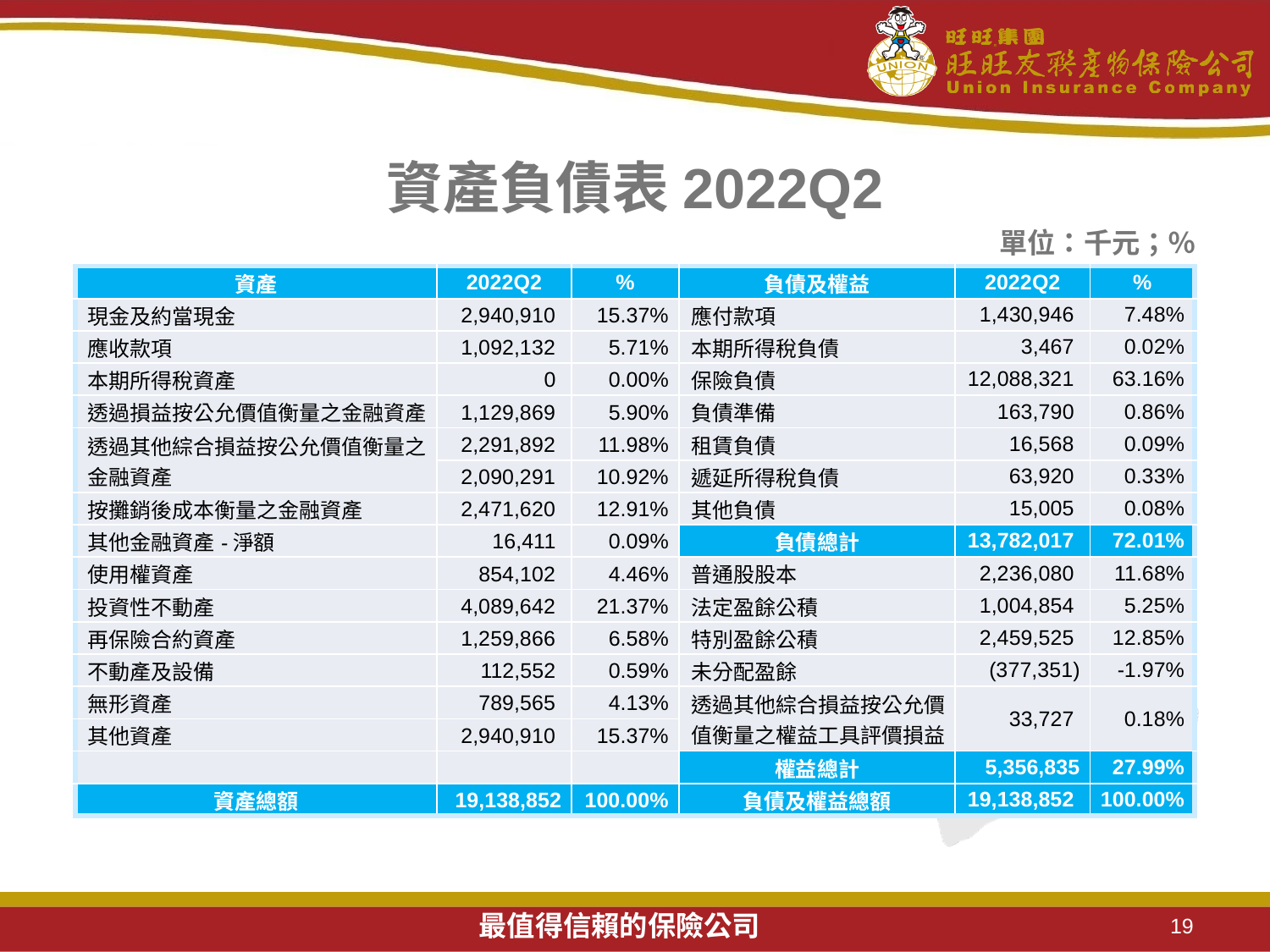

# 資產負債表2022Q2
單位：千元；％

| 資產 | 2022Q2 | % | 負債及權益 | 2022Q2 | % |
| --- | --- | --- | --- | --- | --- |
| 現金及約當現金 | 2,940,910 | 15.37% | 應付款項 | 1,430,946 | 7.48% |
| 應收款項 | 1,092,132 | 5.71% | 本期所得稅負債 | 3,467 | 0.02% |
| 本期所得稅資產 | 0 | 0.00% | 保險負債 | 12,088,321 | 63.16% |
| 透過損益按公允價值衡量之金融資產 | 1,129,869 | 5.90% | 負債準備 | 163,790 | 0.86% |
| 透過其他綜合損益按公允價值衡量之金融資產 | 2,291,892 | 11.98% | 租賃負債 | 16,568 | 0.09% |
|  | 2,090,291 | 10.92% | 遞延所得稅負債 | 63,920 | 0.33% |
| 按攤銷後成本衡量之金融資產 | 2,471,620 | 12.91% | 其他負債 | 15,005 | 0.08% |
| 其他金融資產-淨額 | 16,411 | 0.09% | 負債總計 | 13,782,017 | 72.01% |
| 使用權資產 | 854,102 | 4.46% | 普通股股本 | 2,236,080 | 11.68% |
| 投資性不動產 | 4,089,642 | 21.37% | 法定盈餘公積 | 1,004,854 | 5.25% |
| 再保險合約資產 | 1,259,866 | 6.58% | 特別盈餘公積 | 2,459,525 | 12.85% |
| 不動產及設備 | 112,552 | 0.59% | 未分配盈餘 | (377,351) | -1.97% |
| 無形資產 | 789,565 | 4.13% | 透過其他綜合損益按公允價值衡量之權益工具評價損益 | 33,727 | 0.18% |
| 其他資產 | 2,940,910 | 15.37% |  |  |  |
|  |  |  | 權益總計 | 5,356,835 | 27.99% |
| 資產總額 | 19,138,852 | 100.00% | 負債及權益總額 | 19,138,852 | 100.00% |
19